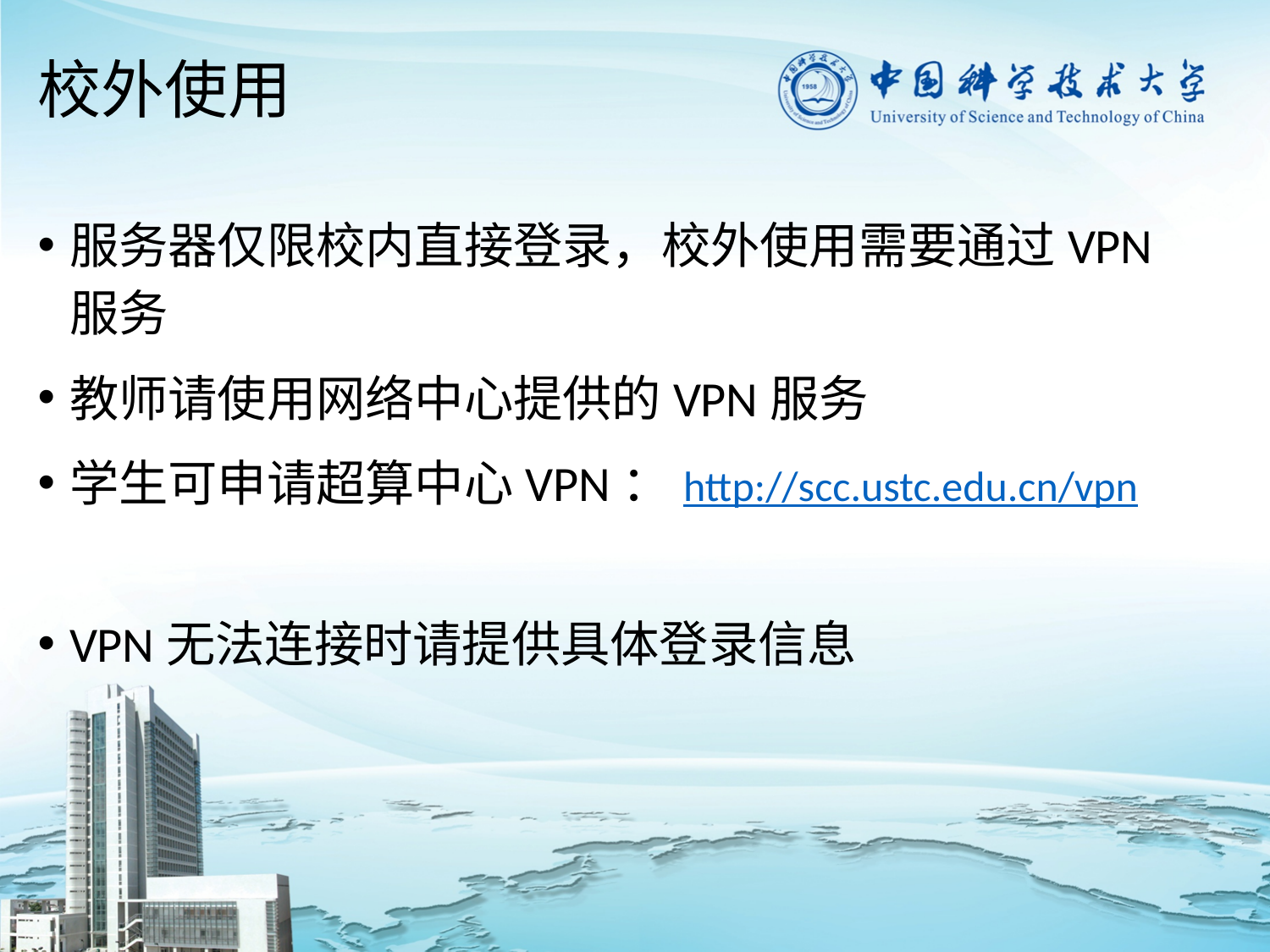

# 校外使用
服务器仅限校内直接登录，校外使用需要通过VPN服务
教师请使用网络中心提供的VPN服务
学生可申请超算中心VPN：http://scc.ustc.edu.cn/vpn

VPN无法连接时请提供具体登录信息